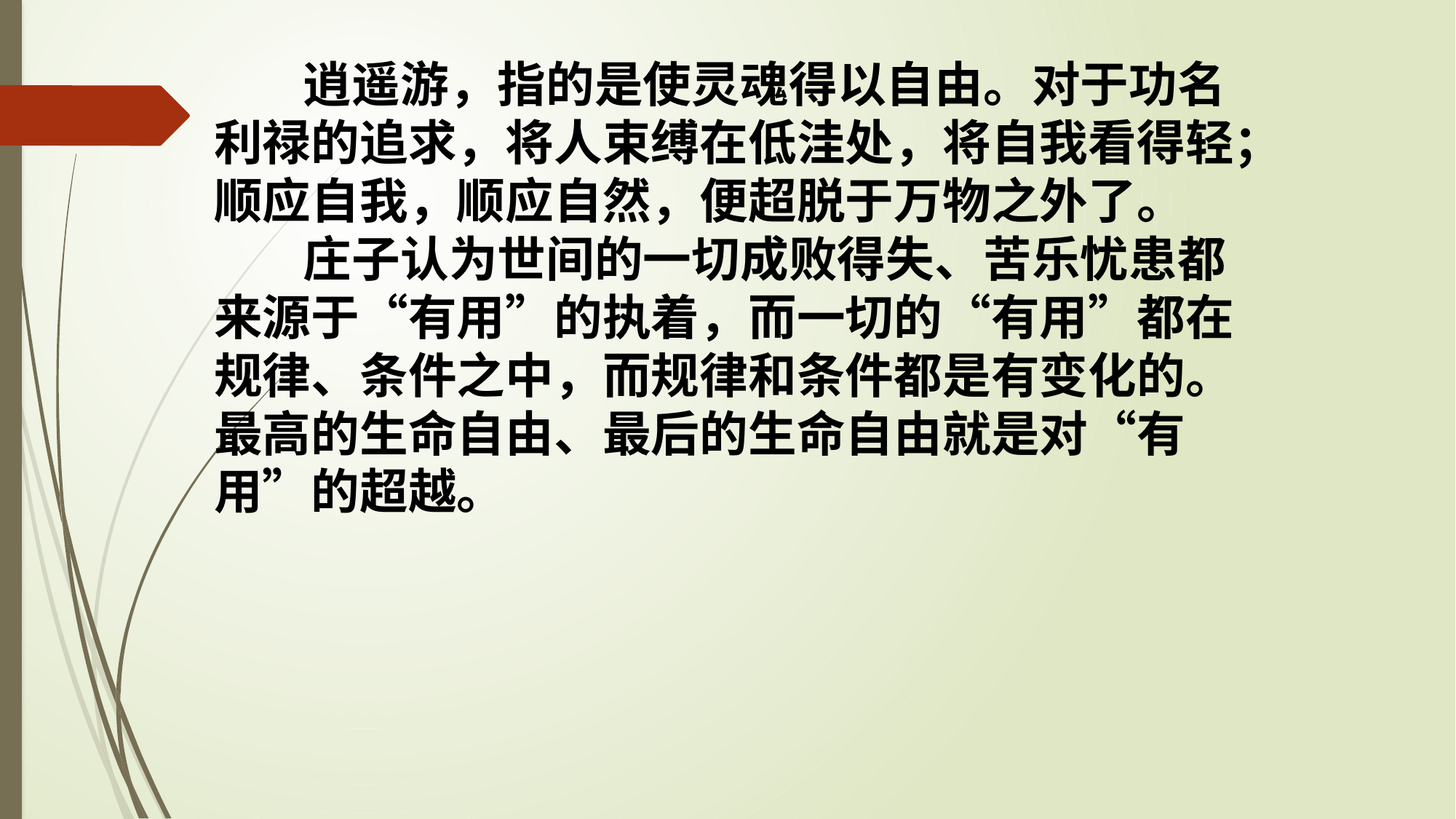

逍遥游，指的是使灵魂得以自由。对于功名利禄的追求，将人束缚在低洼处，将自我看得轻；顺应自我，顺应自然，便超脱于万物之外了。
       庄子认为世间的一切成败得失、苦乐忧患都来源于“有用”的执着，而一切的“有用”都在规律、条件之中，而规律和条件都是有变化的。最高的生命自由、最后的生命自由就是对“有用”的超越。